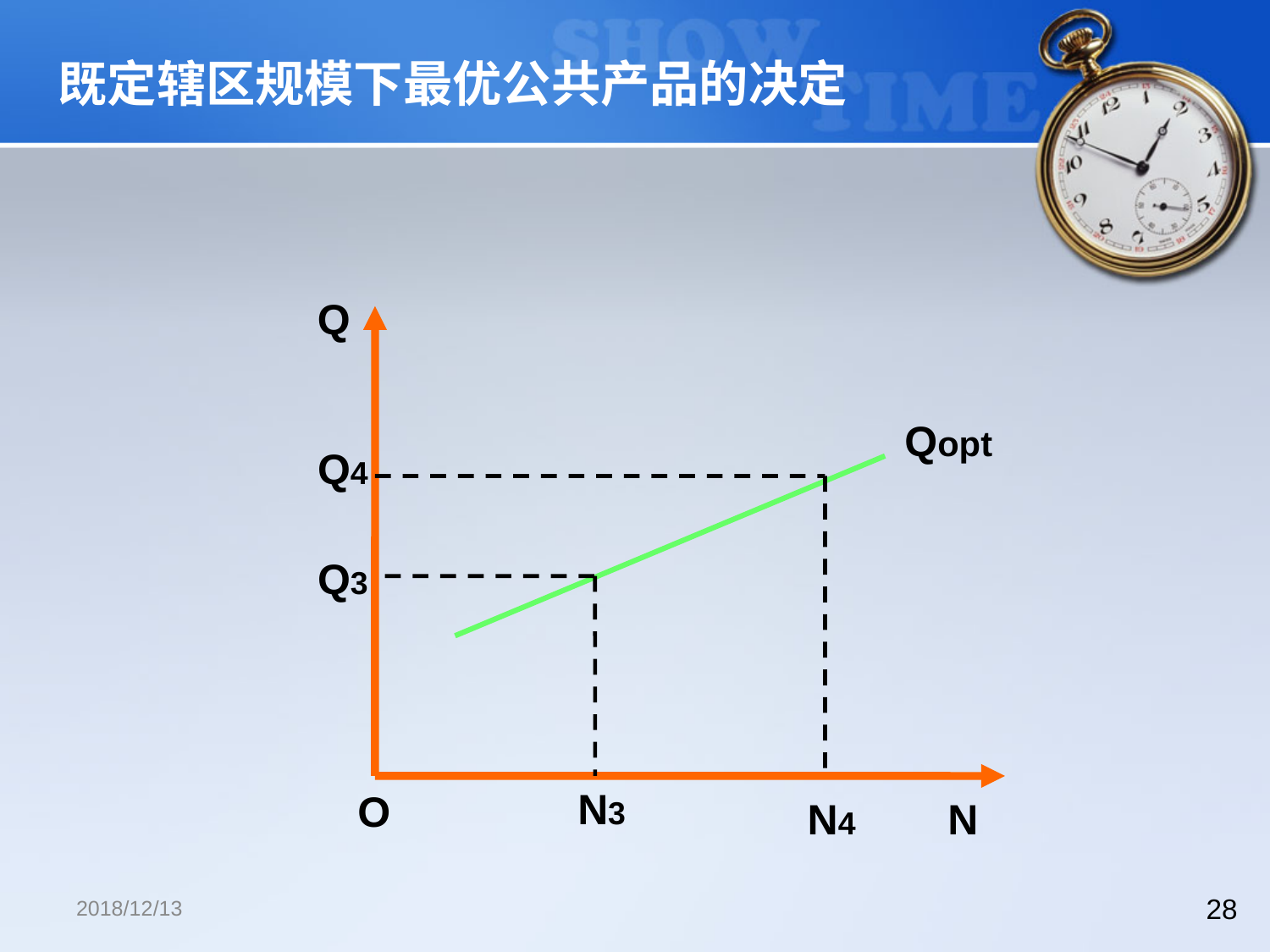

既定辖区规模下最优公共产品的决定
Q

Qopt
Q4

Q3

N3
O
N4
N
2018/12/13
28